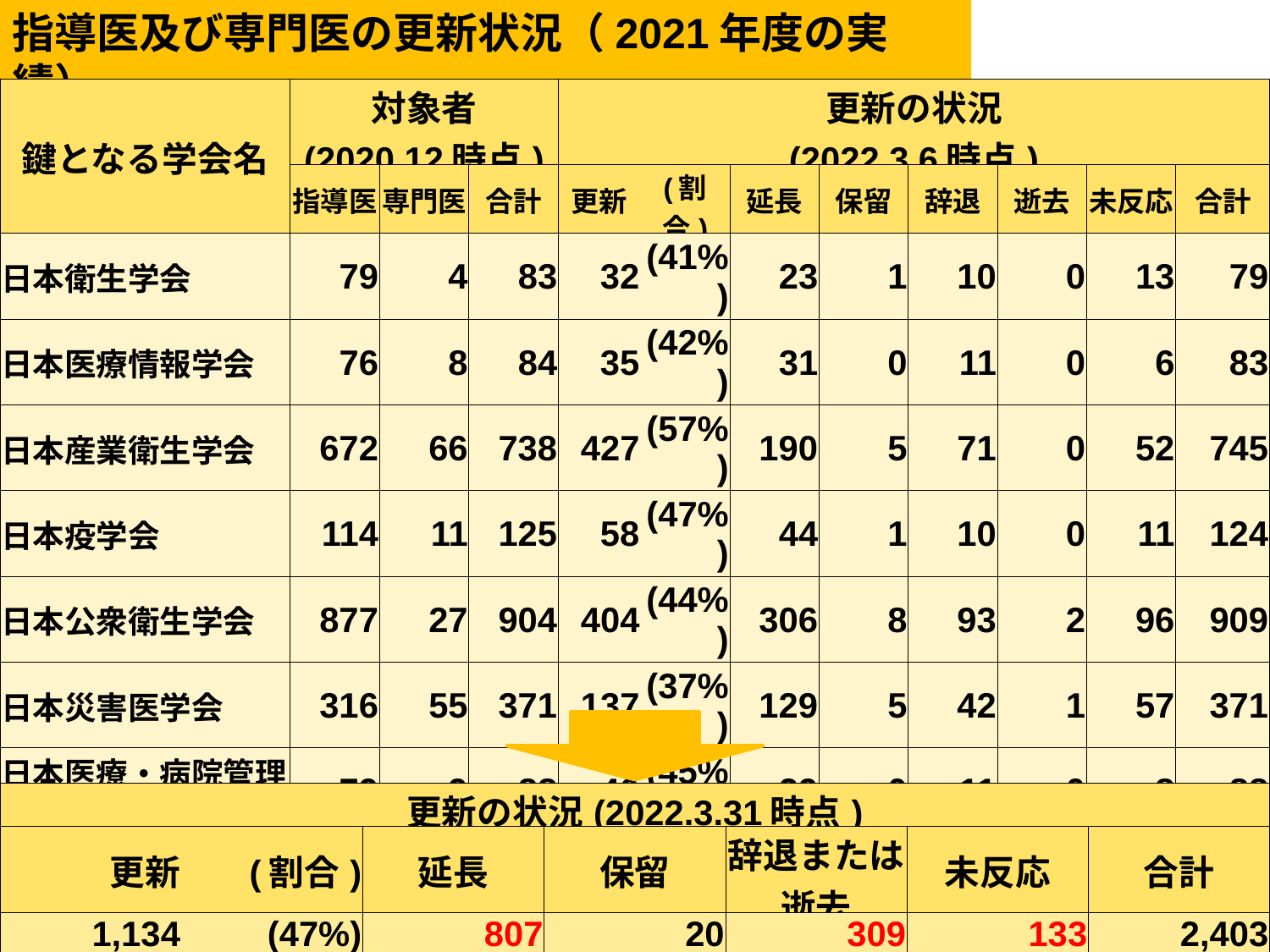

指導医及び専門医の更新状況（2021年度の実績）
| 鍵となる学会名 | 対象者 (2020.12時点) |  |  | 更新の状況 (2022.3.6時点) |  |  |  |  |  |  |  |
| --- | --- | --- | --- | --- | --- | --- | --- | --- | --- | --- | --- |
|  | 指導医 | 専門医 | 合計 | 更新 | (割合) | 延長 | 保留 | 辞退 | 逝去 | 未反応 | 合計 |
| 日本衛生学会 | 79 | 4 | 83 | 32 | (41%) | 23 | 1 | 10 | 0 | 13 | 79 |
| 日本医療情報学会 | 76 | 8 | 84 | 35 | (42%) | 31 | 0 | 11 | 0 | 6 | 83 |
| 日本産業衛生学会 | 672 | 66 | 738 | 427 | (57%) | 190 | 5 | 71 | 0 | 52 | 745 |
| 日本疫学会 | 114 | 11 | 125 | 58 | (47%) | 44 | 1 | 10 | 0 | 11 | 124 |
| 日本公衆衛生学会 | 877 | 27 | 904 | 404 | (44%) | 306 | 8 | 93 | 2 | 96 | 909 |
| 日本災害医学会 | 316 | 55 | 371 | 137 | (37%) | 129 | 5 | 42 | 1 | 57 | 371 |
| 日本医療・病院管理学会 | 79 | 9 | 88 | 40 | (45%) | 29 | 0 | 11 | 0 | 8 | 88 |
| 日本職業・災害医学会 | 0 | 0 | 0 | 1 | (100) | 0 | 0 | 0 | 0 | 0 | 1 |
| 不明 | - | - | - | 0 | (0%) | 1 | 0 | 2 | 0 | 0 | 3 |
| 合計 | 2,213 | 180 | 2,393 | 1,134 | (47%) | 753 | 20 | 250 | 3 | 243 | 2,403 |

| 更新の状況(2022.3.31時点) |  |  |  |  |  |  |
| --- | --- | --- | --- | --- | --- | --- |
| 更新 | (割合) | 延長 | 保留 | 辞退または逝去 | 未反応 | 合計 |
| 1,134 | (47%) | 807 | 20 | 309 | 133 | 2,403 |